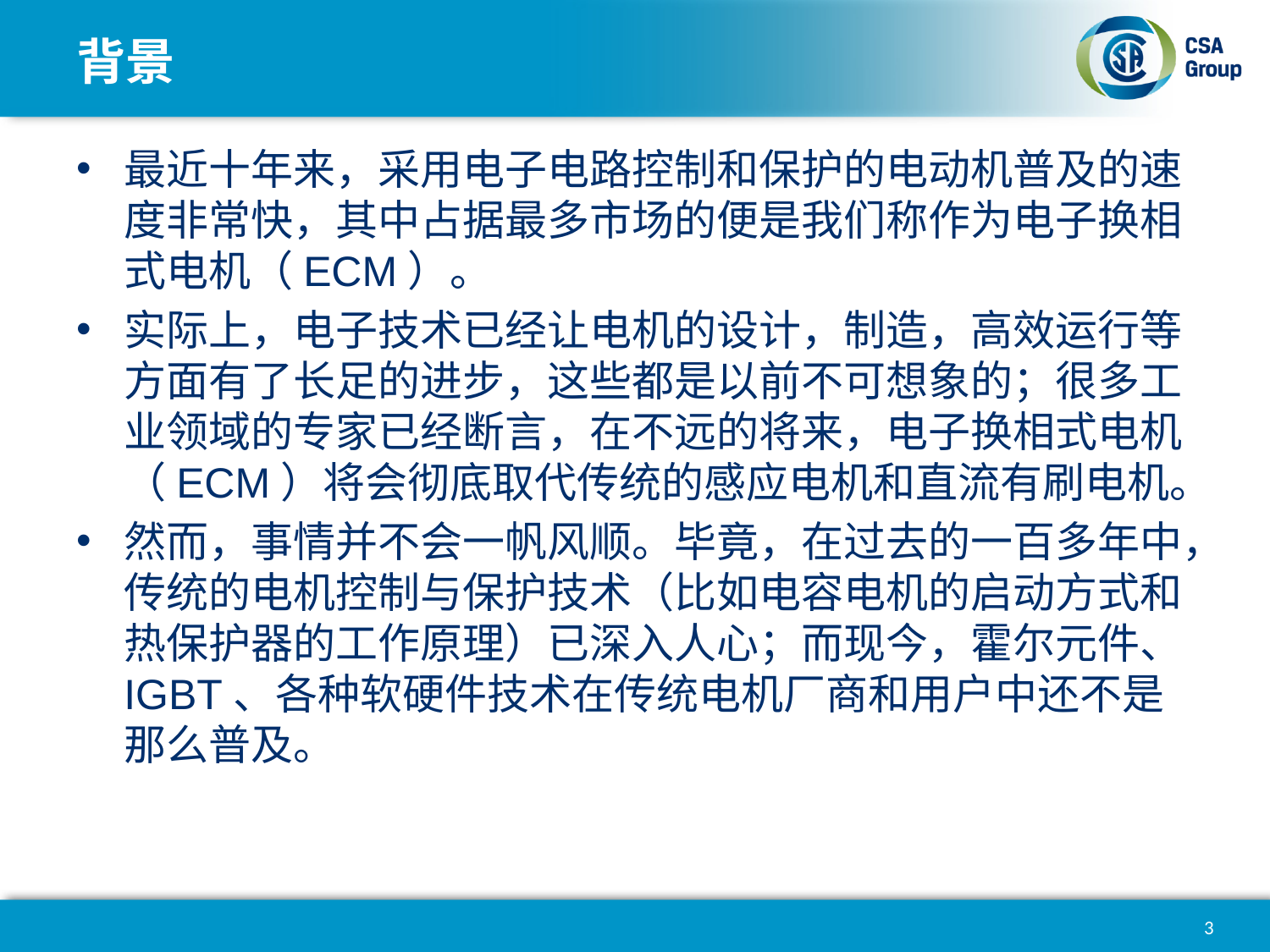

# 背景
最近十年来，采用电子电路控制和保护的电动机普及的速度非常快，其中占据最多市场的便是我们称作为电子换相式电机（ECM）。
实际上，电子技术已经让电机的设计，制造，高效运行等方面有了长足的进步，这些都是以前不可想象的；很多工业领域的专家已经断言，在不远的将来，电子换相式电机（ECM）将会彻底取代传统的感应电机和直流有刷电机。
然而，事情并不会一帆风顺。毕竟，在过去的一百多年中，传统的电机控制与保护技术（比如电容电机的启动方式和热保护器的工作原理）已深入人心；而现今，霍尔元件、IGBT、各种软硬件技术在传统电机厂商和用户中还不是那么普及。
3